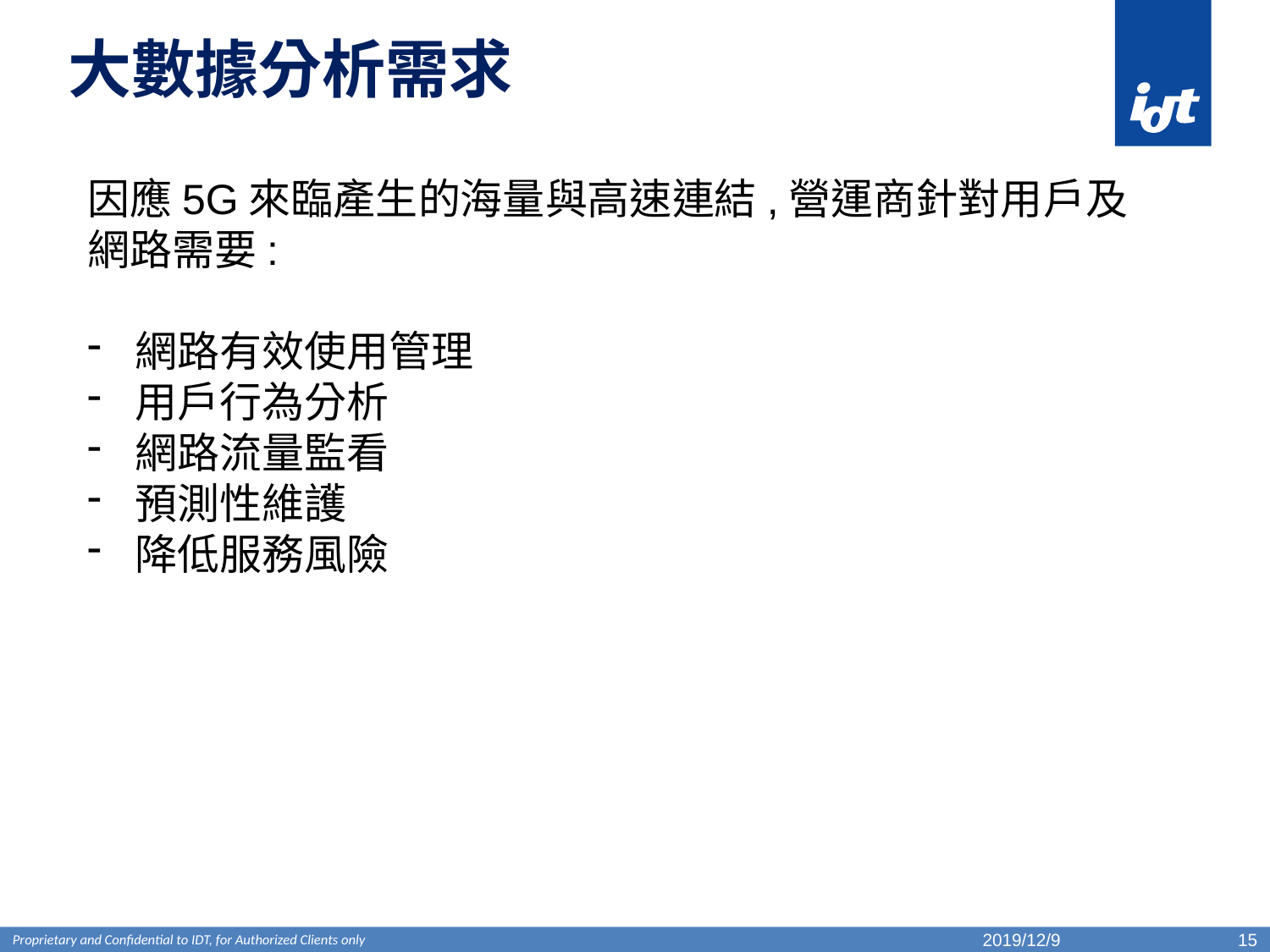

# 大數據分析需求
因應5G來臨產生的海量與高速連結,營運商針對用戶及網路需要:

網路有效使用管理
用戶行為分析
網路流量監看
預測性維護
降低服務風險
2019/12/9
15